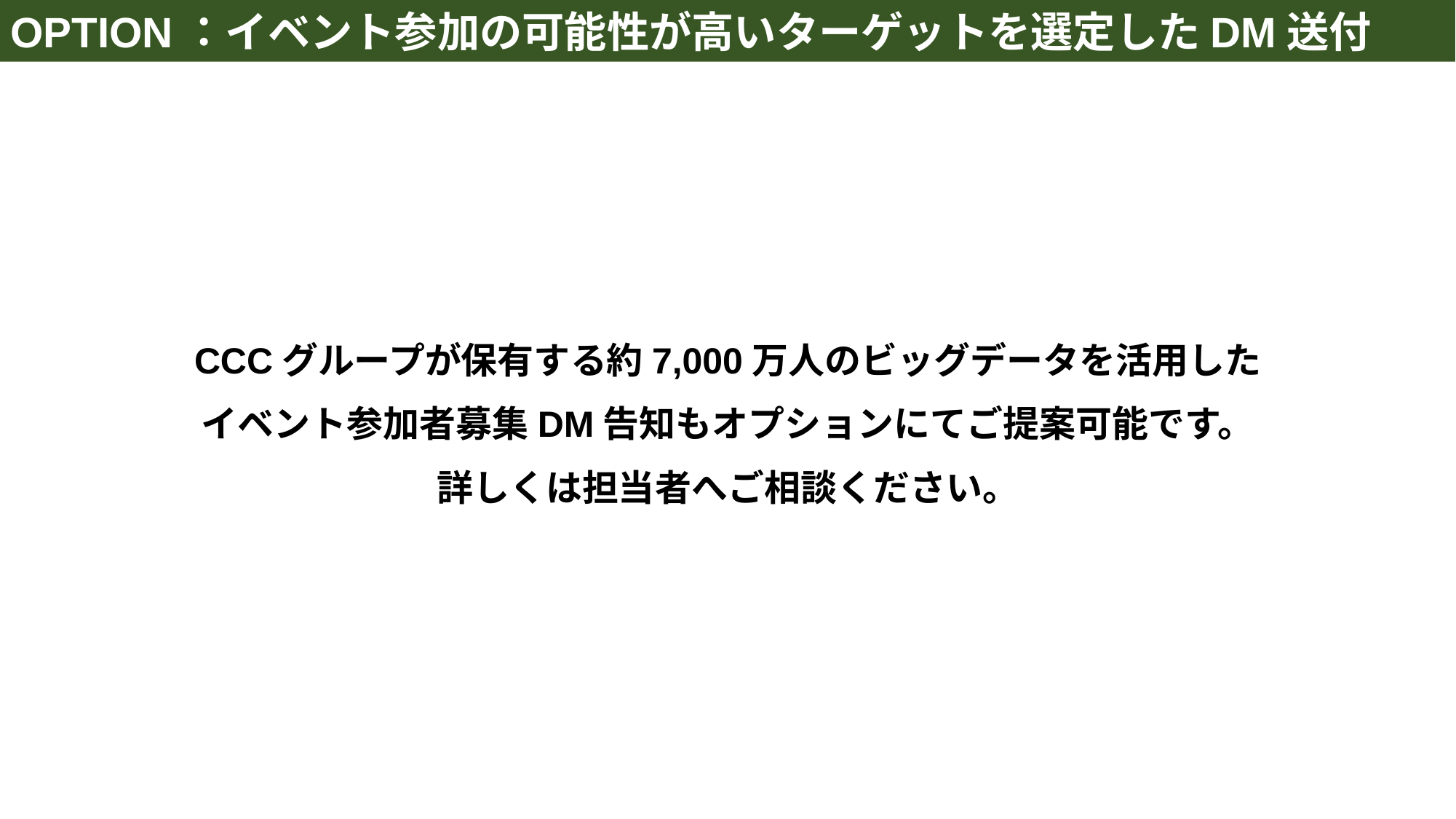

OPTION：イベント参加の可能性が高いターゲットを選定したDM送付
14
CCCグループが保有する約7,000万人のビッグデータを活用した
イベント参加者募集DM告知もオプションにてご提案可能です。
詳しくは担当者へご相談ください。